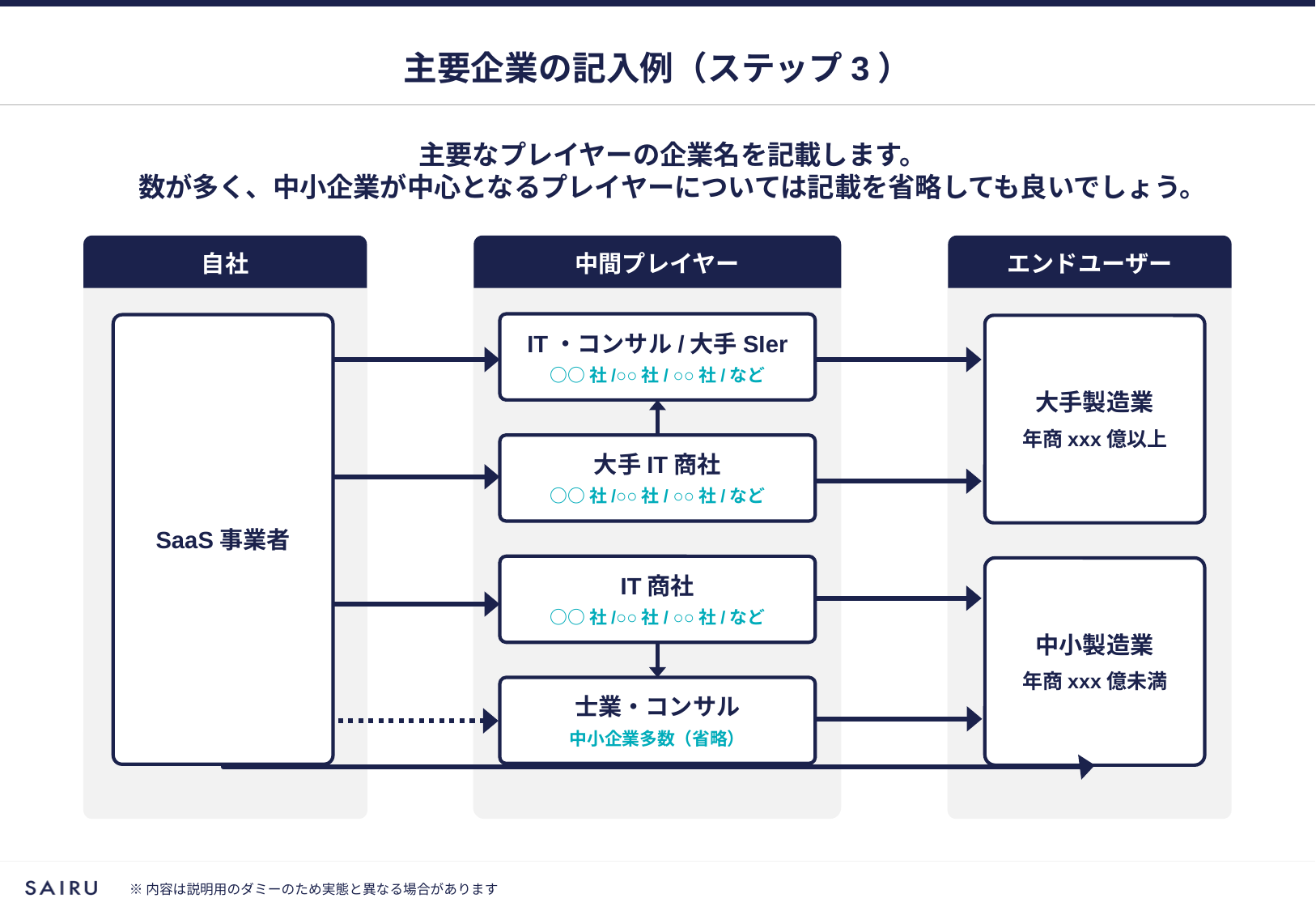

# 主要企業の記入例（ステップ3）
主要なプレイヤーの企業名を記載します。
数が多く、中小企業が中心となるプレイヤーについては記載を省略しても良いでしょう。

自社
中間プレイヤー
エンドユーザー
IT・コンサル/大手SIer
○○社/○○社/ ○○社/など
SaaS事業者
大手製造業
年商xxx億以上
大手IT商社
○○社/○○社/ ○○社/など
IT商社
○○社/○○社/ ○○社/など
中小製造業
年商xxx億未満
士業・コンサル
中小企業多数（省略）
※内容は説明用のダミーのため実態と異なる場合があります